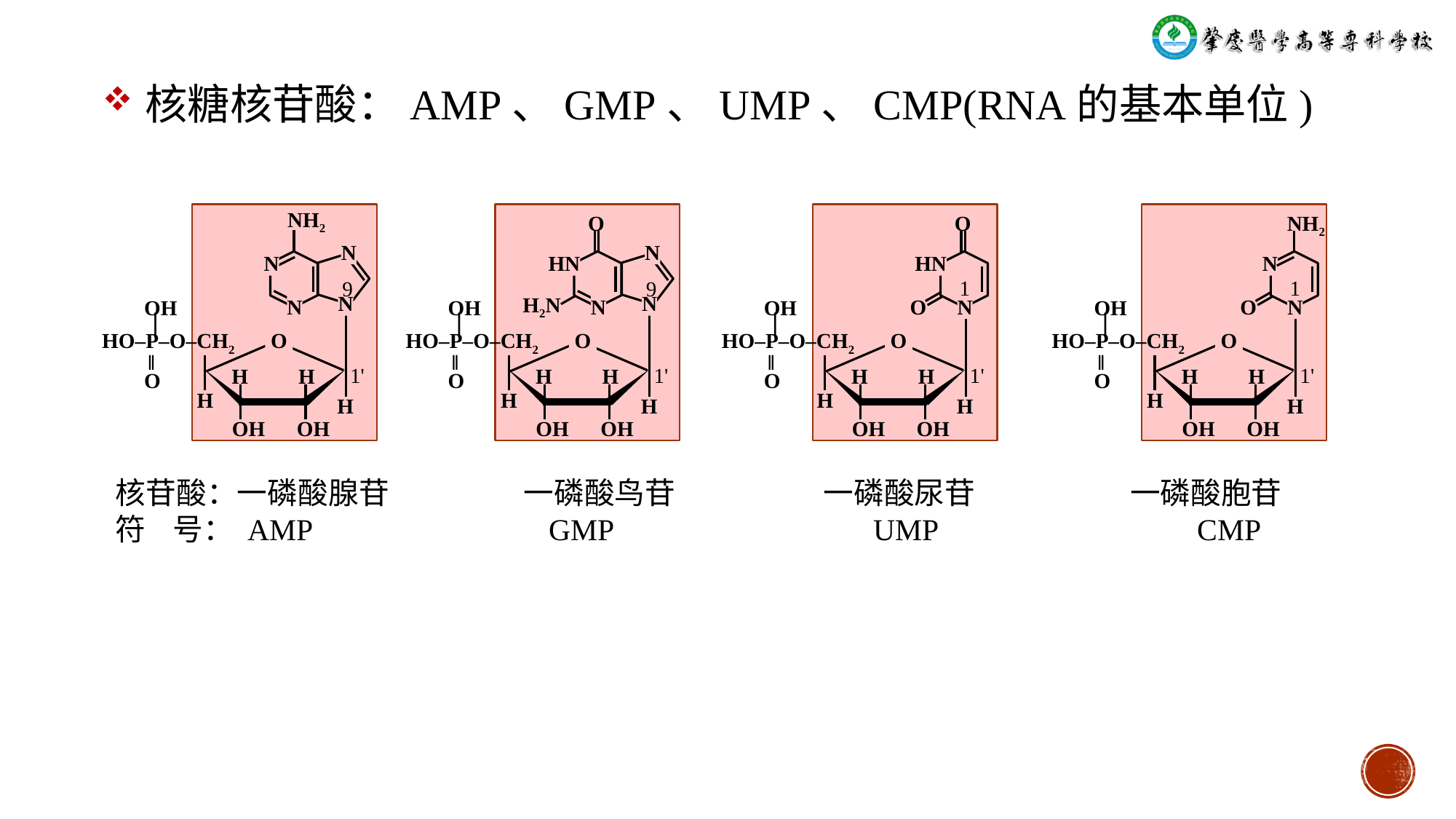

核糖核苷酸：AMP、GMP、UMP、CMP(RNA的基本单位)

NH2
O
O
NH2
N
N
N
HN
HN
N

1
1
9
9
N
N
H2N
O
O
N
N
N
N
        OH
         ׀
HO‒P‒O‒CH2
         ‖
        O
        OH
         ׀
HO‒P‒O‒CH2
         ‖
        O
        OH
         ׀
HO‒P‒O‒CH2
         ‖
        O
        OH
         ׀
HO‒P‒O‒CH2
         ‖
        O
O
O
O
O

1'
1'
1'
1'
H
H
H
H
H
H
H
H
H
H
H
H
H
H
H
H
OH
OH
OH
OH
OH
OH
OH
OH
核苷酸：一磷酸腺苷                    一磷酸鸟苷                      一磷酸尿苷                       一磷酸胞苷
符    号： AMP                               GMP                                  UMP                                  CMP